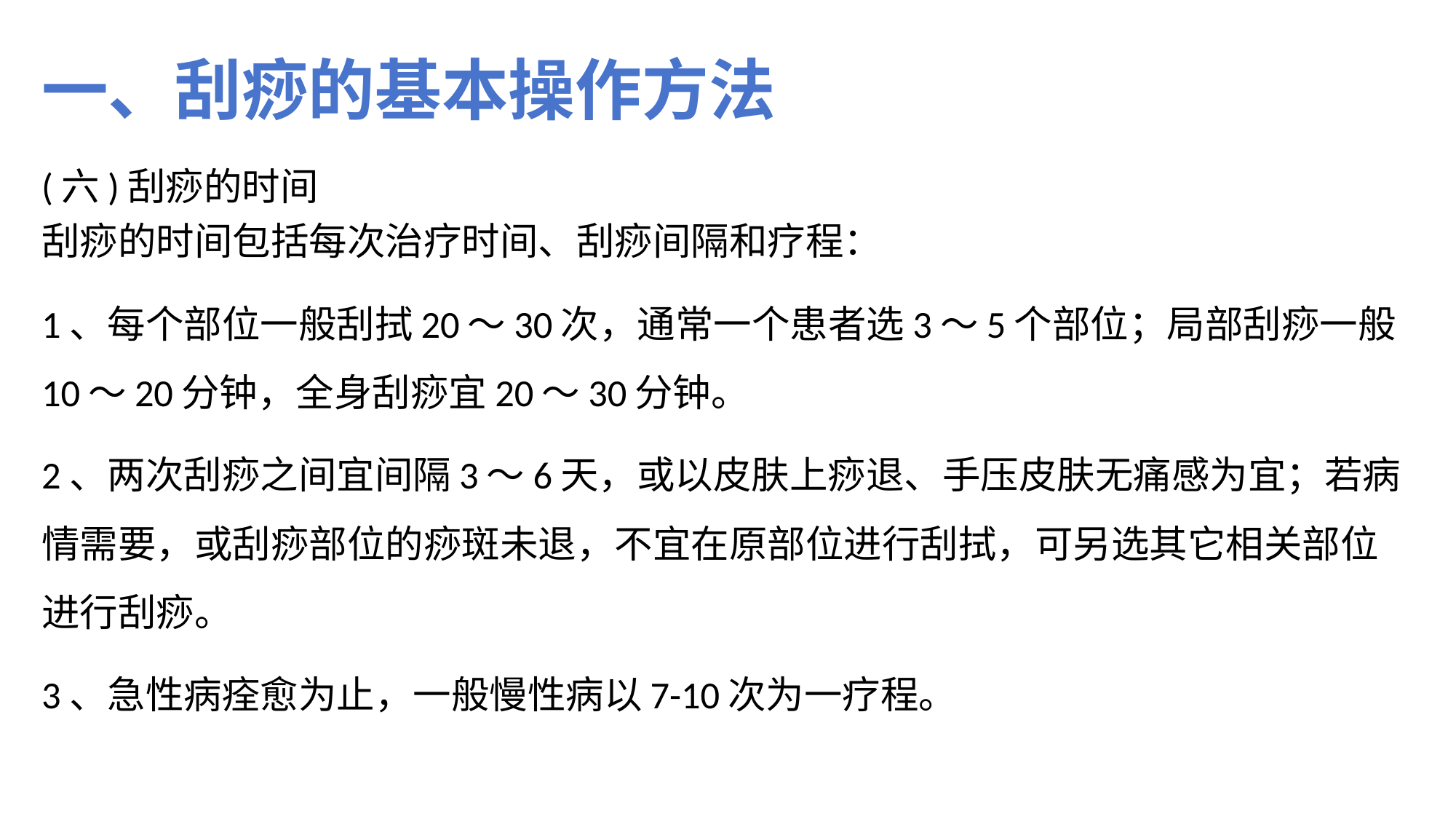

# 一、刮痧的基本操作方法
(六)刮痧的时间
刮痧的时间包括每次治疗时间、刮痧间隔和疗程：
1、每个部位一般刮拭20～30次，通常一个患者选3～5个部位；局部刮痧一般10～20分钟，全身刮痧宜20～30分钟。
2、两次刮痧之间宜间隔3～6天，或以皮肤上痧退、手压皮肤无痛感为宜；若病情需要，或刮痧部位的痧斑未退，不宜在原部位进行刮拭，可另选其它相关部位进行刮痧。
3、急性病痊愈为止，一般慢性病以7-10次为一疗程。